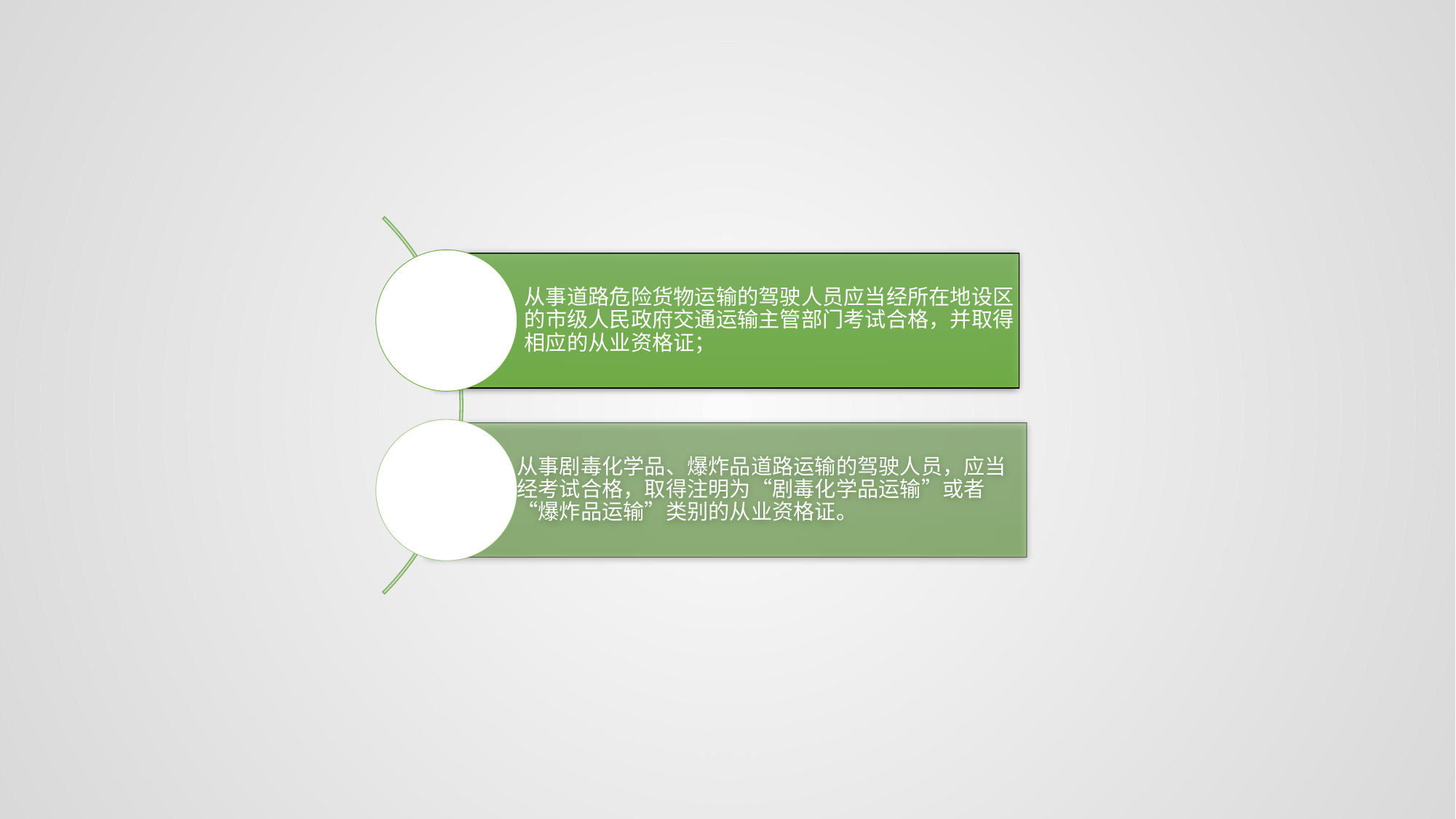

从事道路危险货物运输的驾驶人员应当经所在地设区的市级人民政府交通运输主管部门考试合格，并取得相应的从业资格证；
从事剧毒化学品、爆炸品道路运输的驾驶人员，应当经考试合格，取得注明为“剧毒化学品运输”或者“爆炸品运输”类别的从业资格证。